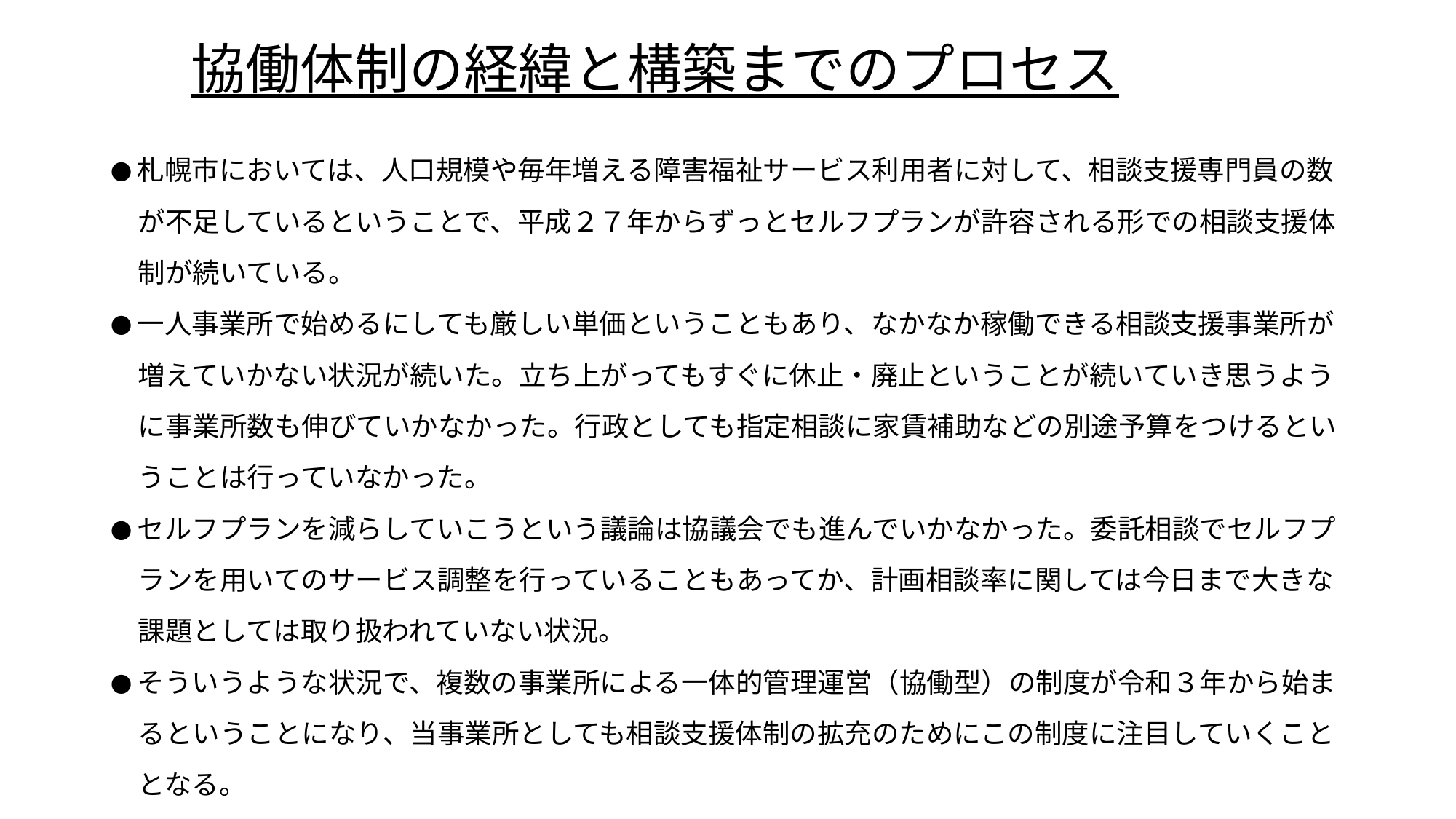

# 協働体制の経緯と構築までのプロセス
●札幌市においては、人口規模や毎年増える障害福祉サービス利用者に対して、相談支援専門員の数
　が不足しているということで、平成２７年からずっとセルフプランが許容される形での相談支援体
　制が続いている。
●一人事業所で始めるにしても厳しい単価ということもあり、なかなか稼働できる相談支援事業所が
　増えていかない状況が続いた。立ち上がってもすぐに休止・廃止ということが続いていき思うよう
　に事業所数も伸びていかなかった。行政としても指定相談に家賃補助などの別途予算をつけるとい
　うことは行っていなかった。
●セルフプランを減らしていこうという議論は協議会でも進んでいかなかった。委託相談でセルフプ
　ランを用いてのサービス調整を行っていることもあってか、計画相談率に関しては今日まで大きな
　課題としては取り扱われていない状況。
●そういうような状況で、複数の事業所による一体的管理運営（協働型）の制度が令和３年から始ま
　るということになり、当事業所としても相談支援体制の拡充のためにこの制度に注目していくこと
　となる。